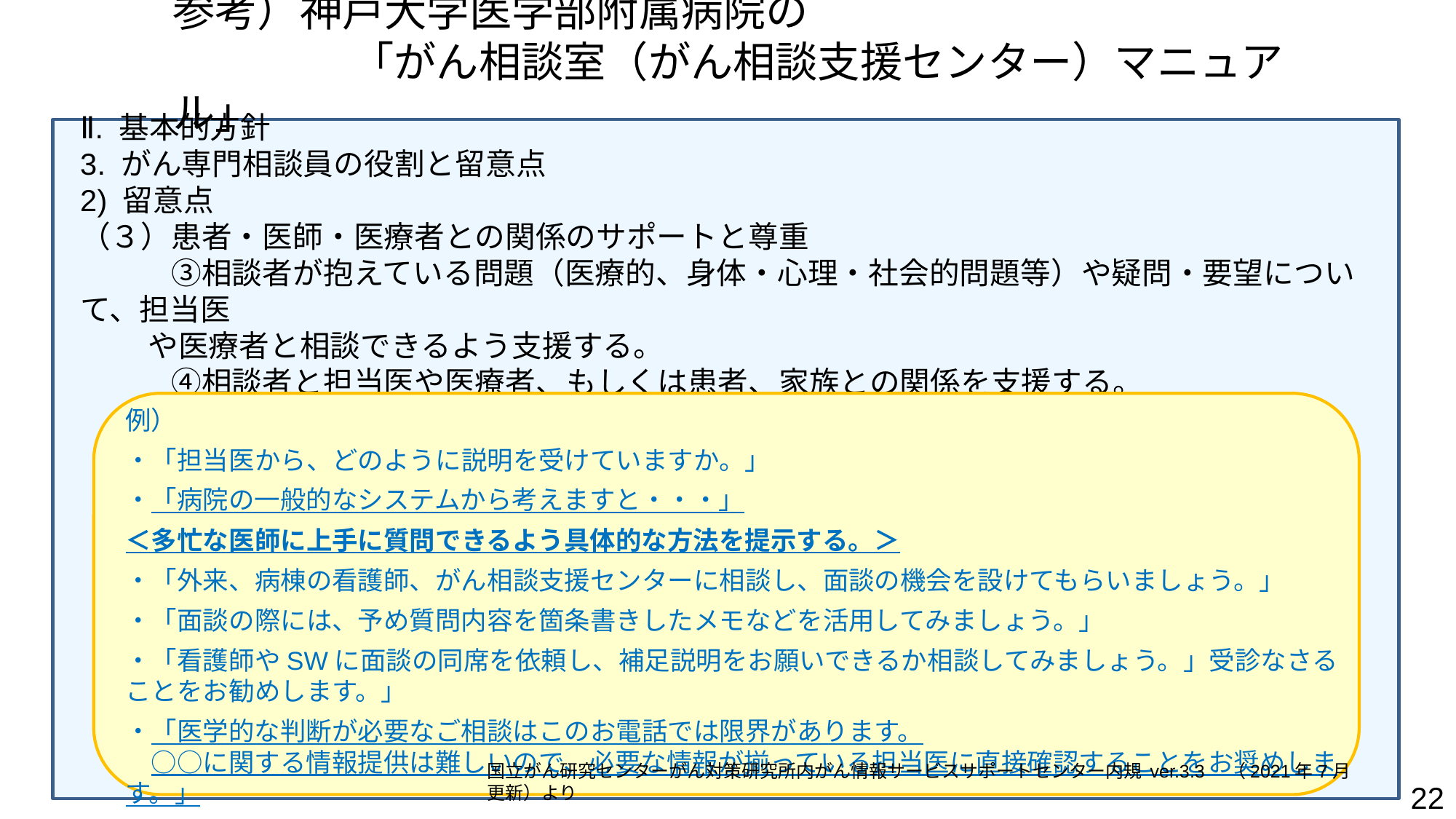

# 参考）神戸大学医学部附属病院の 　　　　 「がん相談室（がん相談支援センター）マニュアル」
Ⅱ. 基本的方針
3. がん専門相談員の役割と留意点
2) 留意点
（３）患者・医師・医療者との関係のサポートと尊重
　　　③相談者が抱えている問題（医療的、身体・心理・社会的問題等）や疑問・要望について、担当医
         や医療者と相談できるよう支援する。
　　　④相談者と担当医や医療者、もしくは患者、家族との関係を支援する。

例）
・「担当医から、どのように説明を受けていますか。」
・「病院の一般的なシステムから考えますと・・・」
＜多忙な医師に上手に質問できるよう具体的な方法を提示する。＞
・「外来、病棟の看護師、がん相談支援センターに相談し、面談の機会を設けてもらいましょう。」
・「面談の際には、予め質問内容を箇条書きしたメモなどを活用してみましょう。」
・「看護師やSWに面談の同席を依頼し、補足説明をお願いできるか相談してみましょう。」受診なさることをお勧めします。」
・「医学的な判断が必要なご相談はこのお電話では限界があります。
　○○に関する情報提供は難しいので、必要な情報が揃っている担当医に直接確認することをお奨めします。」
国立がん研究センターがん対策研究所内がん情報サービスサポートセンター内規 ver.3.3　（2021年7月更新）より
22